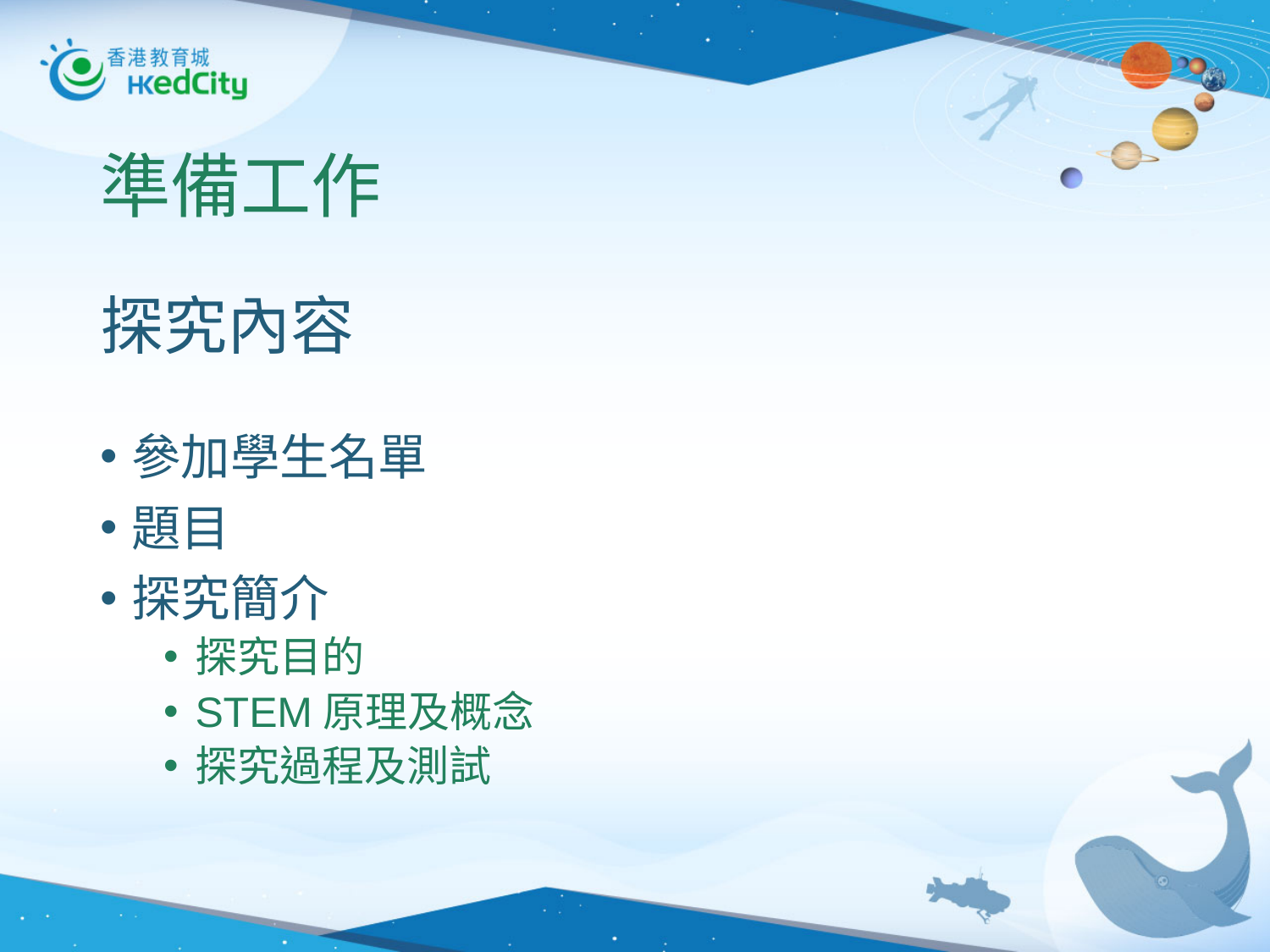

# 準備工作
探究內容

參加學生名單
題目
探究簡介
探究目的
STEM原理及概念
探究過程及測試